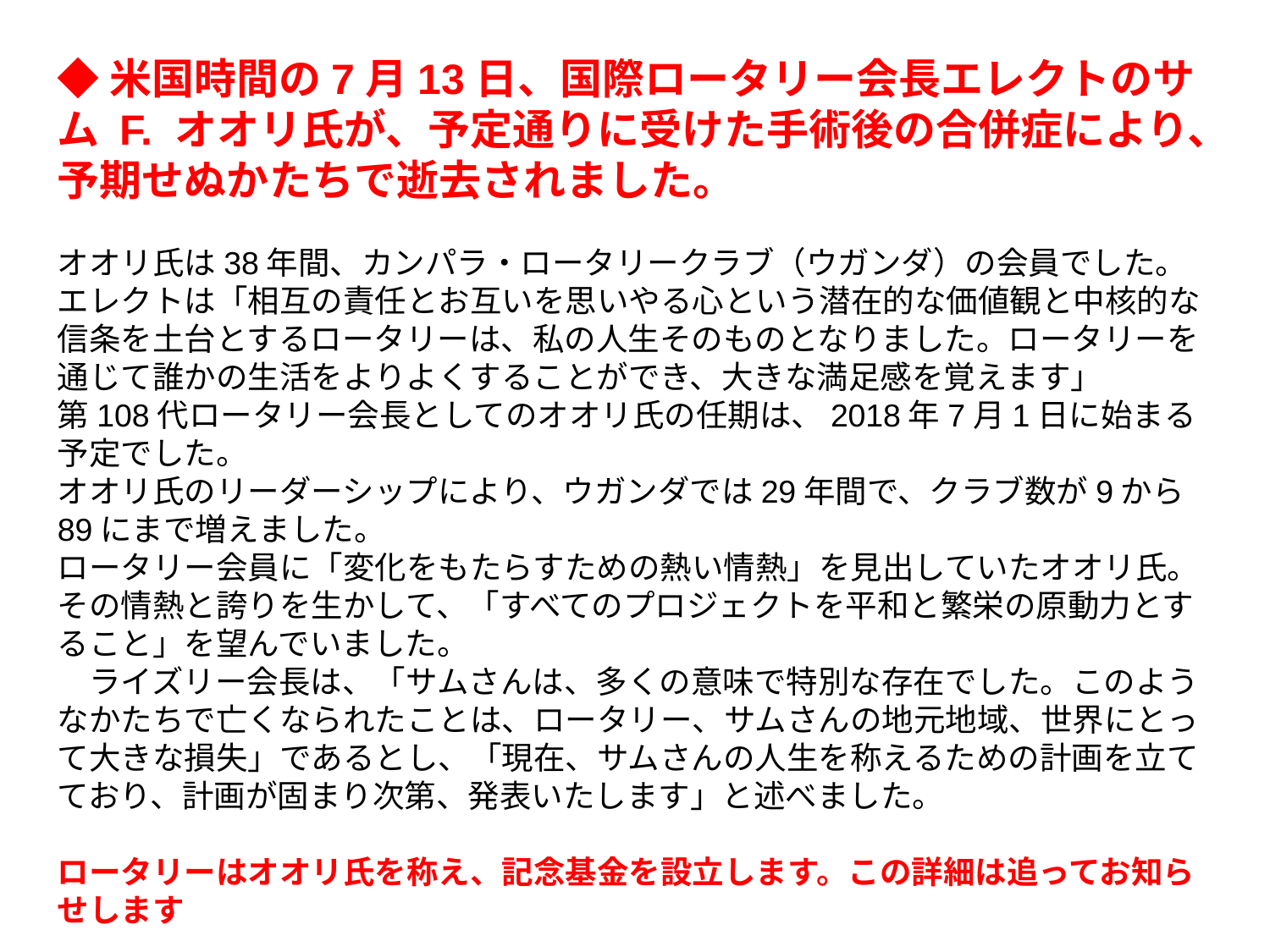

◆米国時間の7月13日、国際ロータリー会長エレクトのサム F. オオリ氏が、予定通りに受けた手術後の合併症により、予期せぬかたちで逝去されました。

オオリ氏は38年間、カンパラ・ロータリークラブ（ウガンダ）の会員でした。
エレクトは「相互の責任とお互いを思いやる心という潜在的な価値観と中核的な信条を土台とするロータリーは、私の人生そのものとなりました。ロータリーを通じて誰かの生活をよりよくすることができ、大きな満足感を覚えます」
第108代ロータリー会長としてのオオリ氏の任期は、2018年7月1日に始まる予定でした。
オオリ氏のリーダーシップにより、ウガンダでは29年間で、クラブ数が9から89にまで増えました。
ロータリー会員に「変化をもたらすための熱い情熱」を見出していたオオリ氏。その情熱と誇りを生かして、「すべてのプロジェクトを平和と繁栄の原動力とすること」を望んでいました。
　ライズリー会長は、「サムさんは、多くの意味で特別な存在でした。このようなかたちで亡くなられたことは、ロータリー、サムさんの地元地域、世界にとって大きな損失」であるとし、「現在、サムさんの人生を称えるための計画を立てており、計画が固まり次第、発表いたします」と述べました。

ロータリーはオオリ氏を称え、記念基金を設立します。この詳細は追ってお知らせします